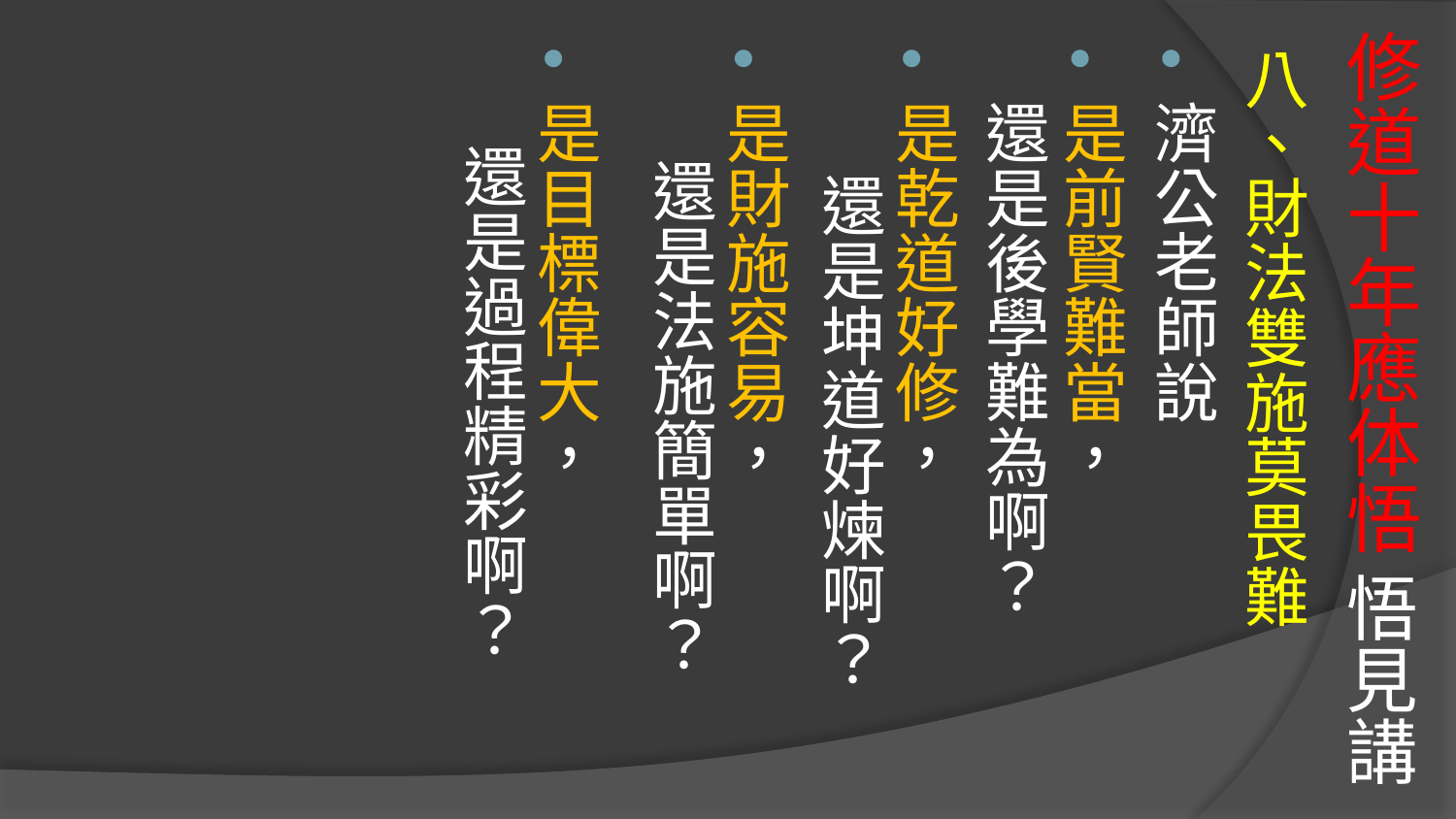

# 修道十年應体悟 悟見講
八、財法雙施莫畏難
濟公老師說
是前賢難當，                 還是後學難為啊？
是乾道好修，                         還是坤道好煉啊？
是財施容易，                        還是法施簡單啊？
是目標偉大，                       還是過程精彩啊？